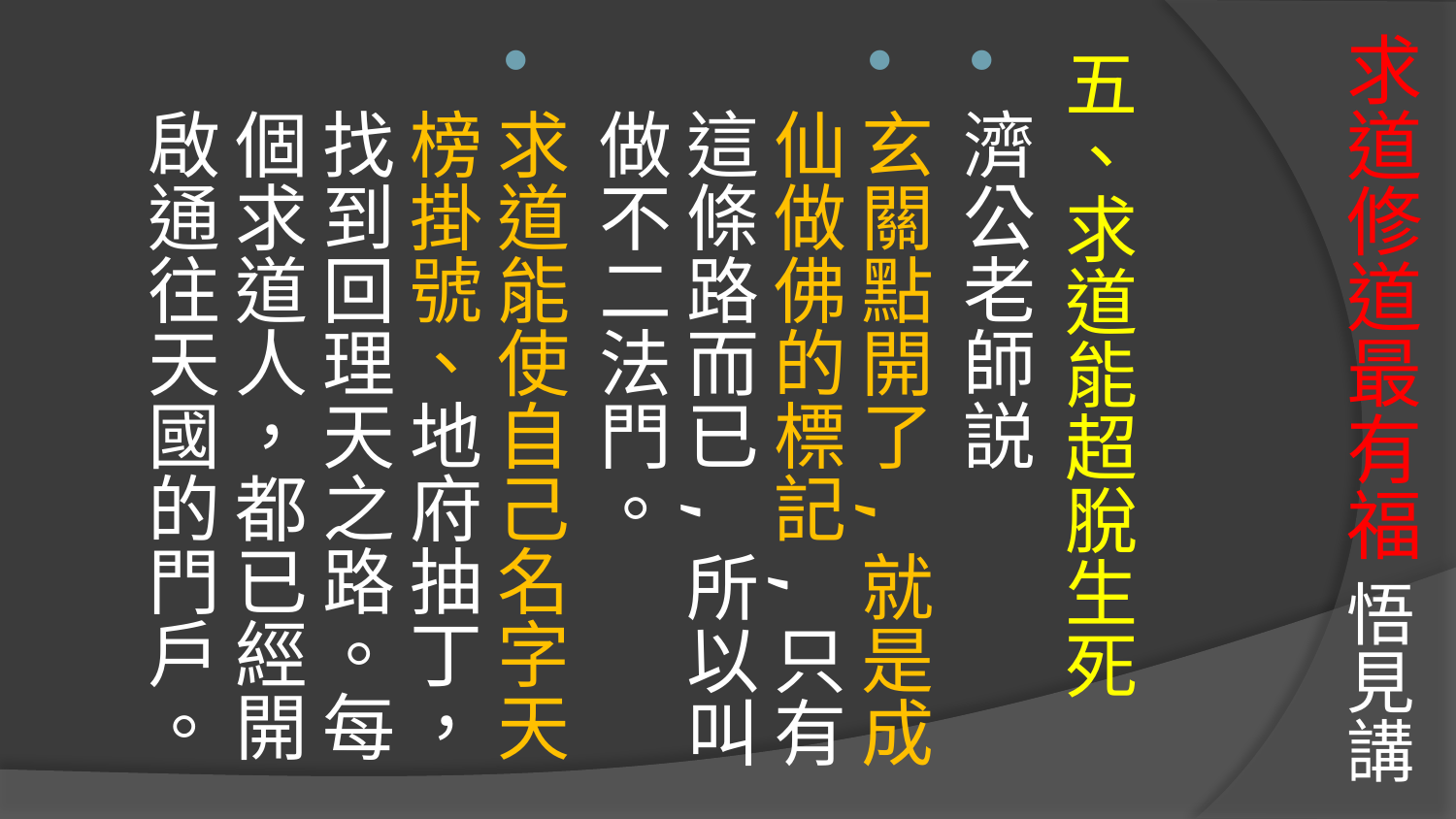

# 求道修道最有福 悟見講
五、求道能超脫生死
濟公老師説
玄關點開了,就是成仙做佛的標記,只有這條路而已,所以叫做不二法門。
求道能使自己名字天榜掛號、地府抽丁，找到回理天之路。每個求道人，都已經開啟通往天國的門戶。